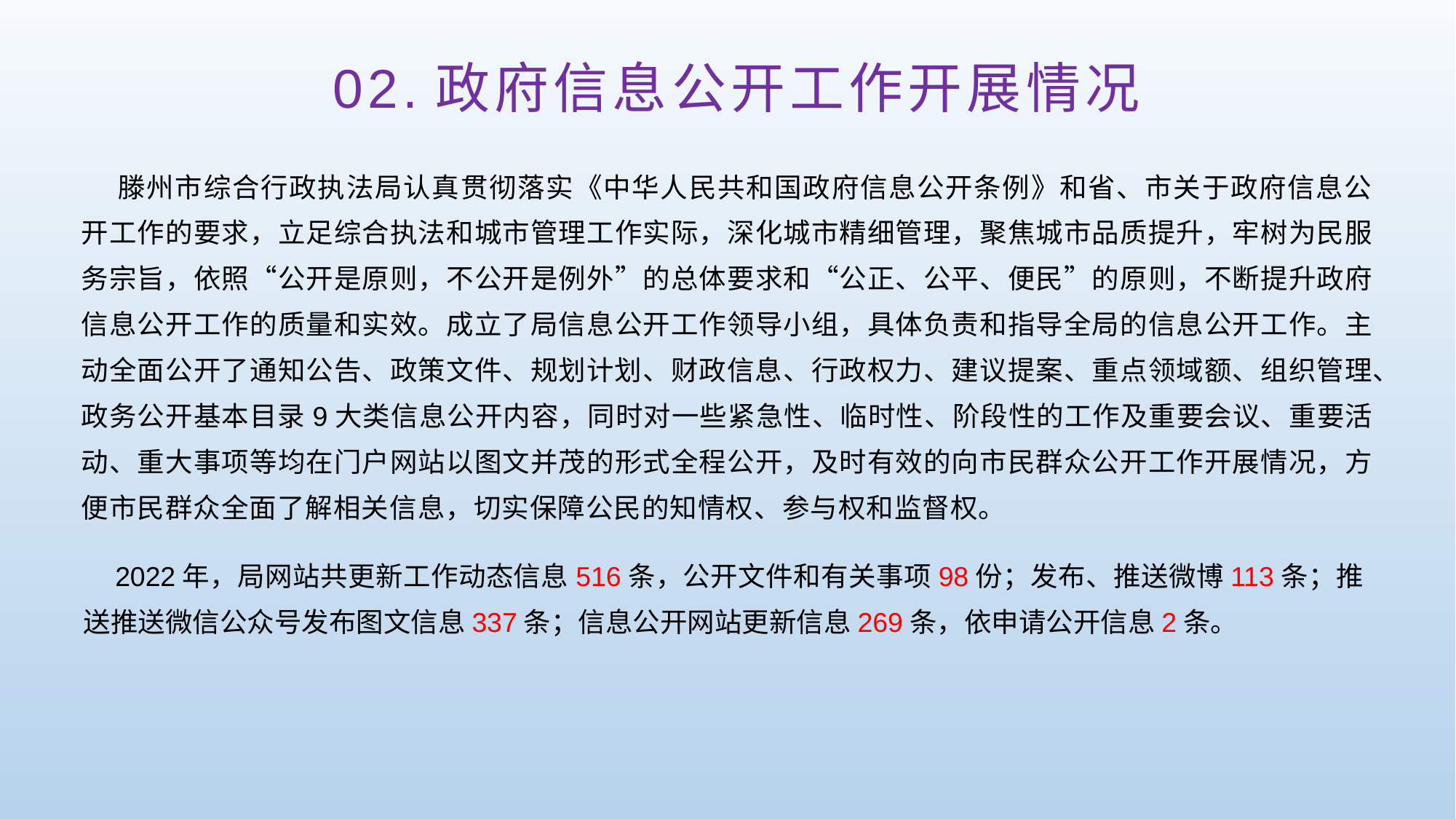

02.政府信息公开工作开展情况
    滕州市综合行政执法局认真贯彻落实《中华人民共和国政府信息公开条例》和省、市关于政府信息公开工作的要求，立足综合执法和城市管理工作实际，深化城市精细管理，聚焦城市品质提升，牢树为民服务宗旨，依照“公开是原则，不公开是例外”的总体要求和“公正、公平、便民”的原则，不断提升政府信息公开工作的质量和实效。成立了局信息公开工作领导小组，具体负责和指导全局的信息公开工作。主动全面公开了通知公告、政策文件、规划计划、财政信息、行政权力、建议提案、重点领域额、组织管理、政务公开基本目录9大类信息公开内容，同时对一些紧急性、临时性、阶段性的工作及重要会议、重要活动、重大事项等均在门户网站以图文并茂的形式全程公开，及时有效的向市民群众公开工作开展情况，方便市民群众全面了解相关信息，切实保障公民的知情权、参与权和监督权。
    2022年，局网站共更新工作动态信息516条，公开文件和有关事项98份；发布、推送微博113条；推送推送微信公众号发布图文信息337条；信息公开网站更新信息269条，依申请公开信息2条。